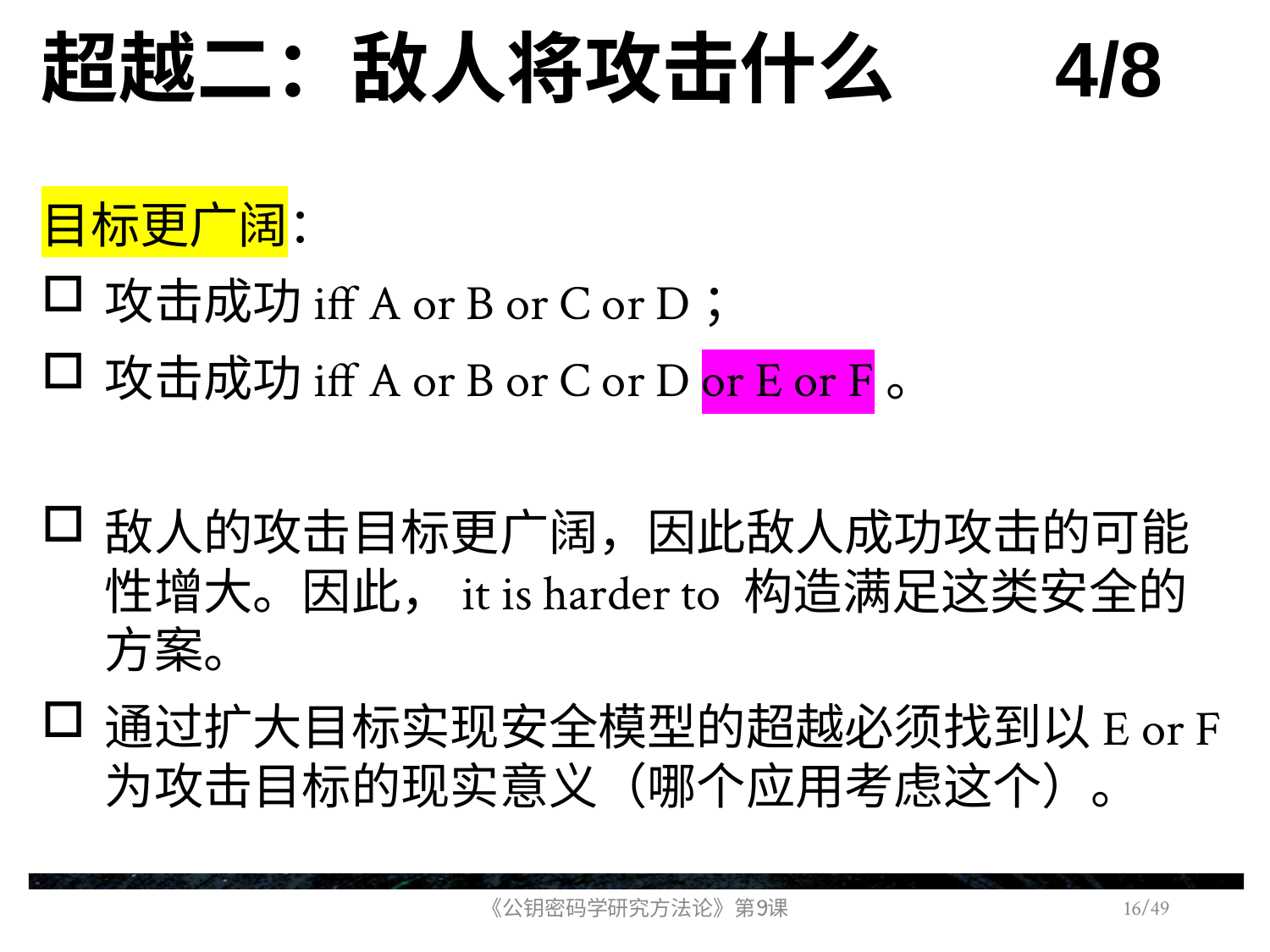

# 超越二：敌人将攻击什么        4/8
目标更广阔：
攻击成功iff A or B or C or D；
攻击成功iff A or B or C or D or E or F。

敌人的攻击目标更广阔，因此敌人成功攻击的可能性增大。因此，it is harder to 构造满足这类安全的方案。
通过扩大目标实现安全模型的超越必须找到以E or F为攻击目标的现实意义（哪个应用考虑这个）。

《公钥密码学研究方法论》第9课
16/49